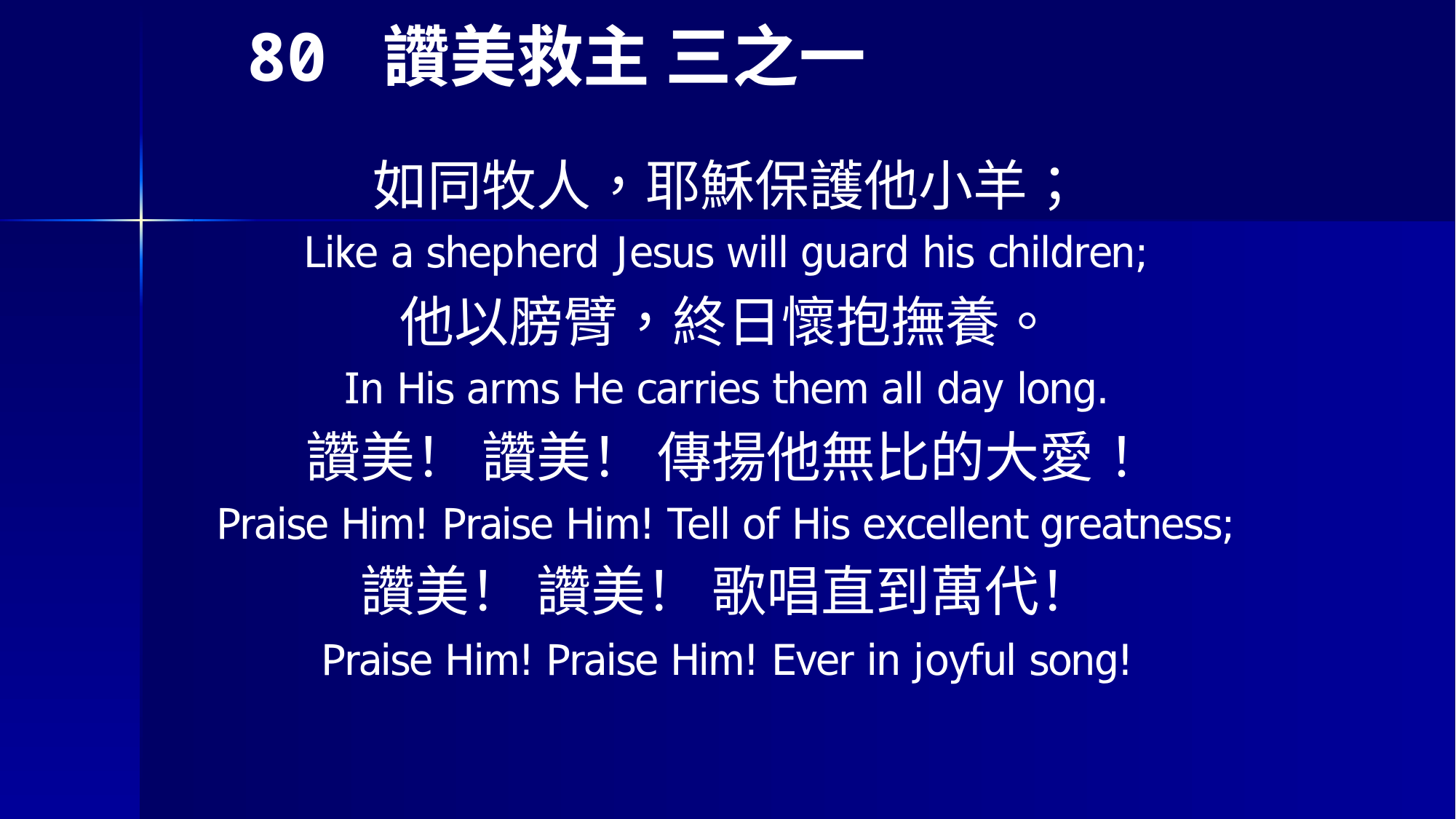

# 80 讚美救主 三之一
如同牧人，耶穌保護他小羊；
Like a shepherd Jesus will guard his children;
他以膀臂，終日懷抱撫養。
In His arms He carries them all day long.
讚美！ 讚美！ 傳揚他無比的大愛！
Praise Him! Praise Him! Tell of His excellent greatness;
讚美！ 讚美！ 歌唱直到萬代！
Praise Him! Praise Him! Ever in joyful song!